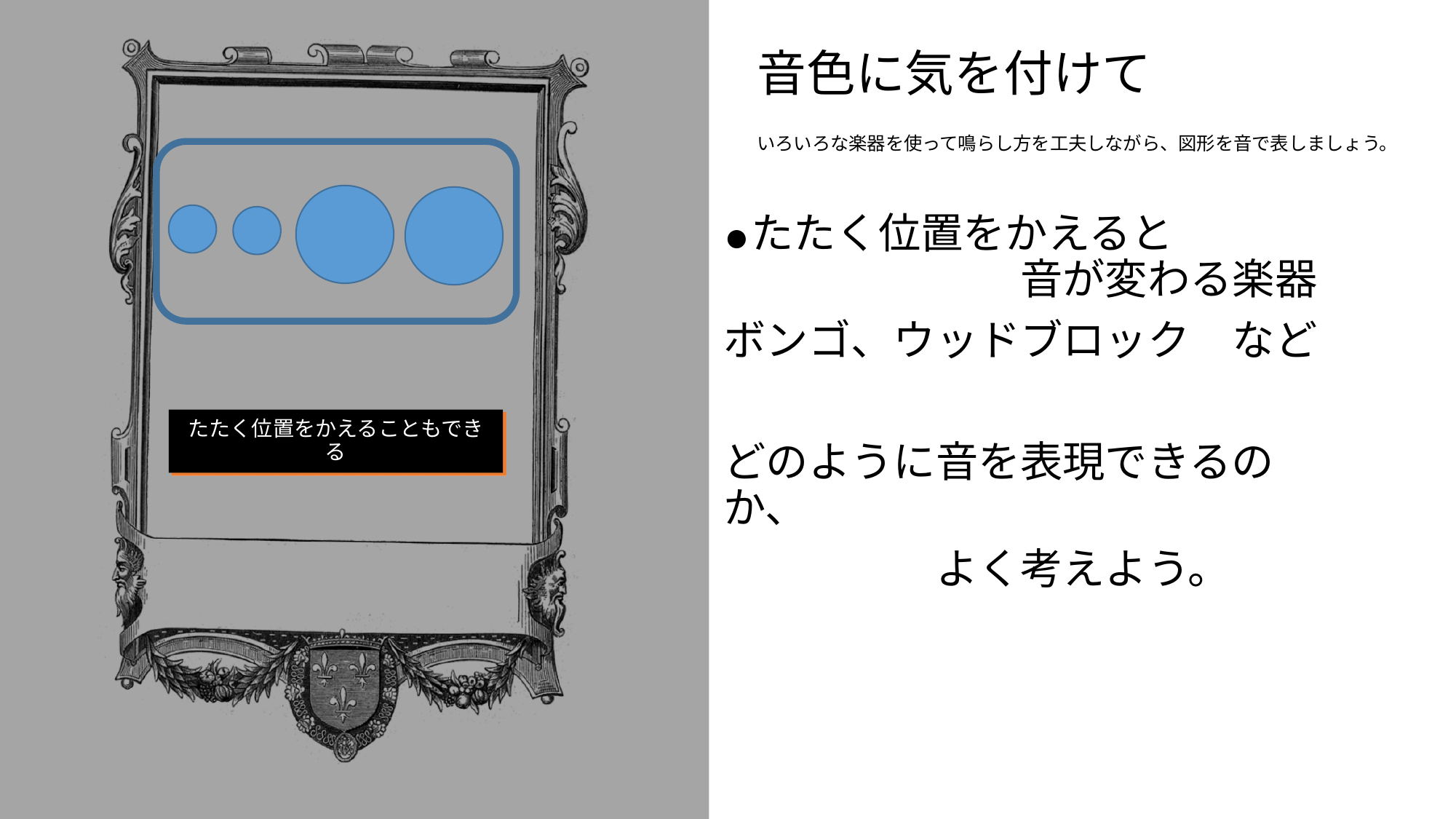

# 音色に気を付けて
いろいろな楽器を使って鳴らし方を工夫しながら、図形を音で表しましょう。

たたく位置をかえると
　　　　　　　音が変わる楽器
ボンゴ、ウッドブロック　など

どのように音を表現できるのか、
　　　　　よく考えよう。
たたく位置をかえることもできる